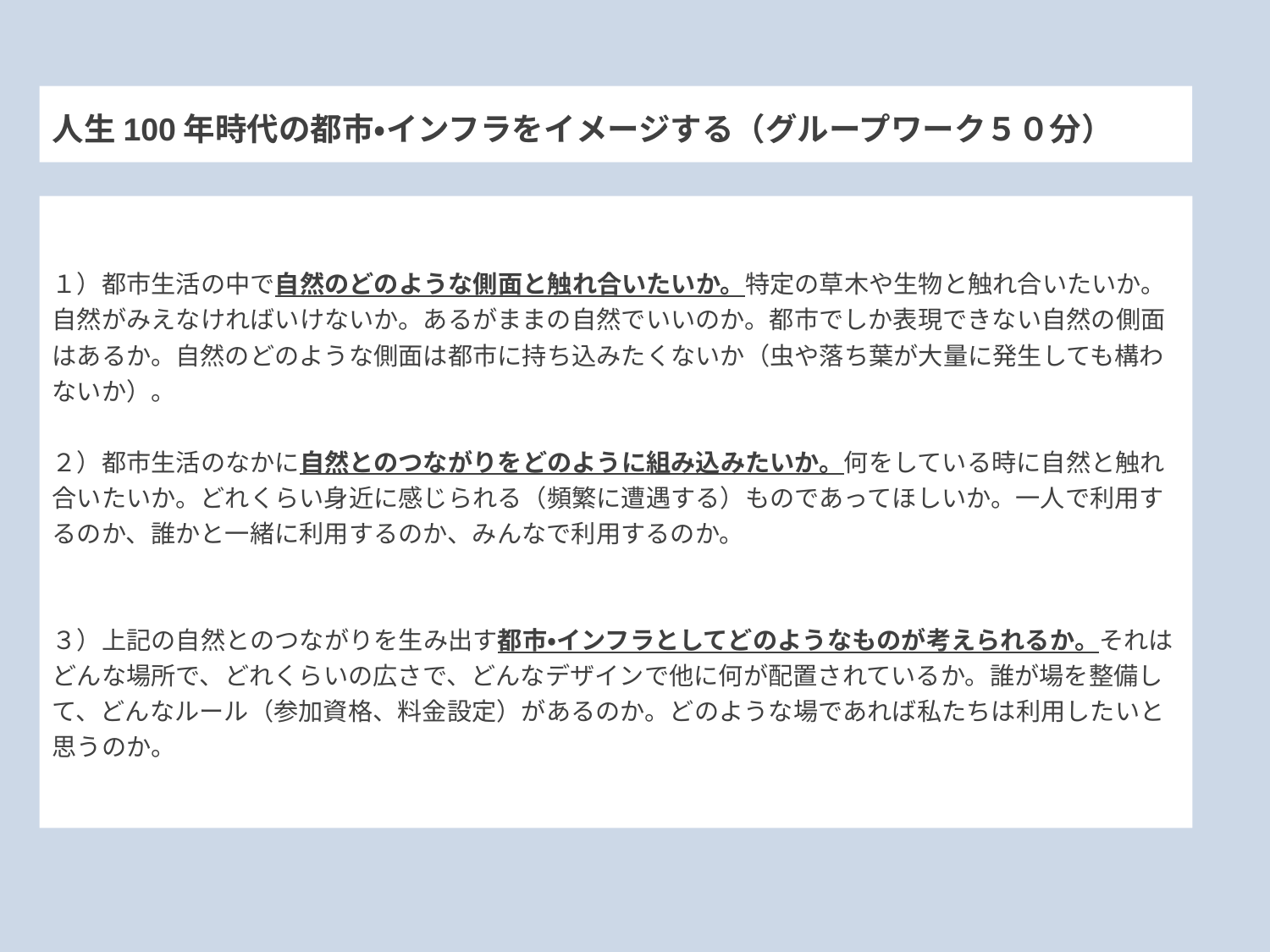

人生100年時代の都市・インフラをイメージする（グループワーク５０分）
# １）都市生活の中で自然のどのような側面と触れ合いたいか。特定の草木や生物と触れ合いたいか。自然がみえなければいけないか。あるがままの自然でいいのか。都市でしか表現できない自然の側面はあるか。自然のどのような側面は都市に持ち込みたくないか（虫や落ち葉が大量に発生しても構わないか）。 ２）都市生活のなかに自然とのつながりをどのように組み込みたいか。何をしている時に自然と触れ合いたいか。どれくらい身近に感じられる（頻繁に遭遇する）ものであってほしいか。一人で利用するのか、誰かと一緒に利用するのか、みんなで利用するのか。 ３）上記の自然とのつながりを生み出す都市・インフラとしてどのようなものが考えられるか。それはどんな場所で、どれくらいの広さで、どんなデザインで他に何が配置されているか。誰が場を整備して、どんなルール（参加資格、料金設定）があるのか。どのような場であれば私たちは利用したいと思うのか。